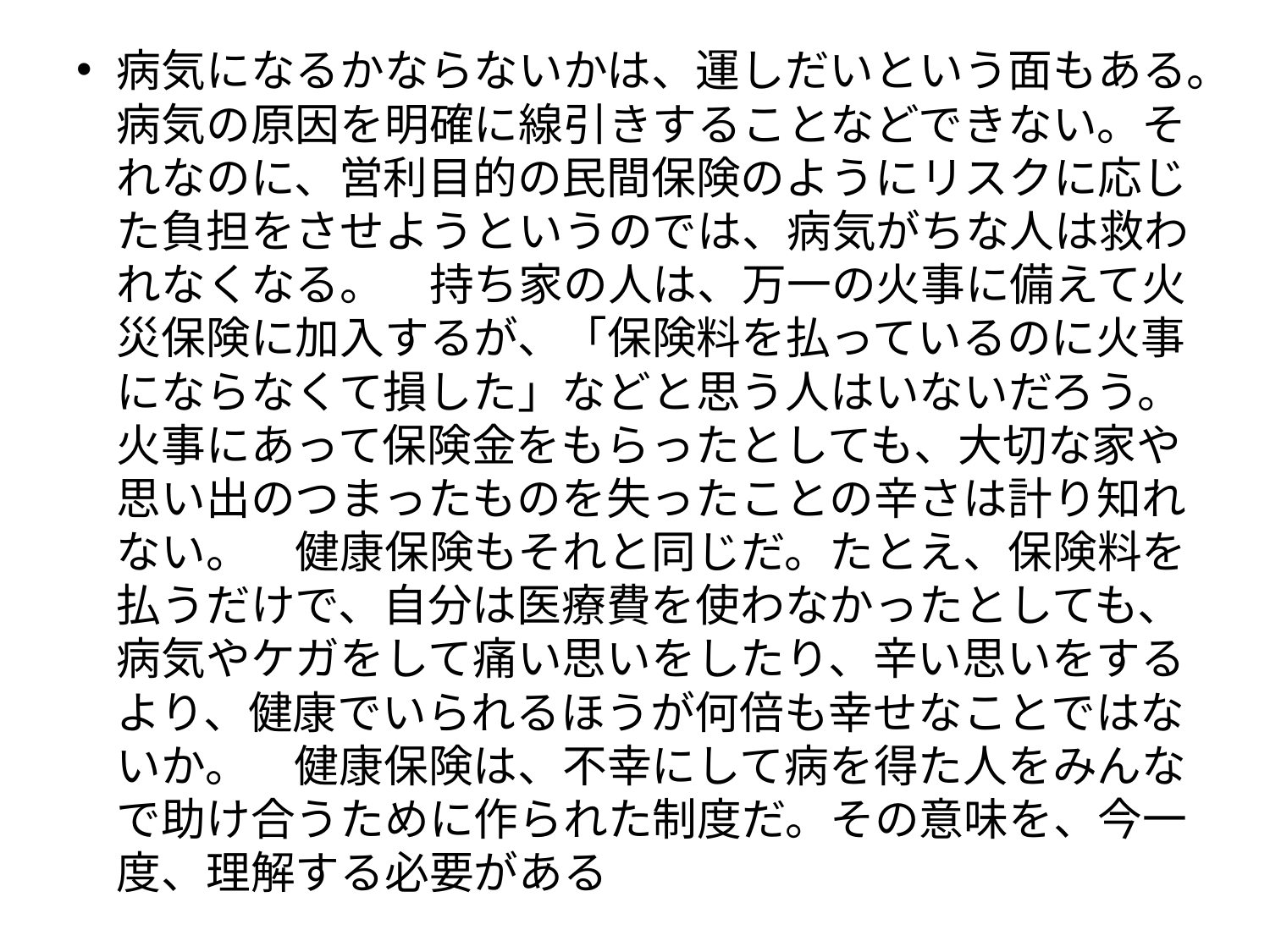

病気になるかならないかは、運しだいという面もある。病気の原因を明確に線引きすることなどできない。それなのに、営利目的の民間保険のようにリスクに応じた負担をさせようというのでは、病気がちな人は救われなくなる。 持ち家の人は、万一の火事に備えて火災保険に加入するが、「保険料を払っているのに火事にならなくて損した」などと思う人はいないだろう。火事にあって保険金をもらったとしても、大切な家や思い出のつまったものを失ったことの辛さは計り知れない。 健康保険もそれと同じだ。たとえ、保険料を払うだけで、自分は医療費を使わなかったとしても、病気やケガをして痛い思いをしたり、辛い思いをするより、健康でいられるほうが何倍も幸せなことではないか。 健康保険は、不幸にして病を得た人をみんなで助け合うために作られた制度だ。その意味を、今一度、理解する必要がある